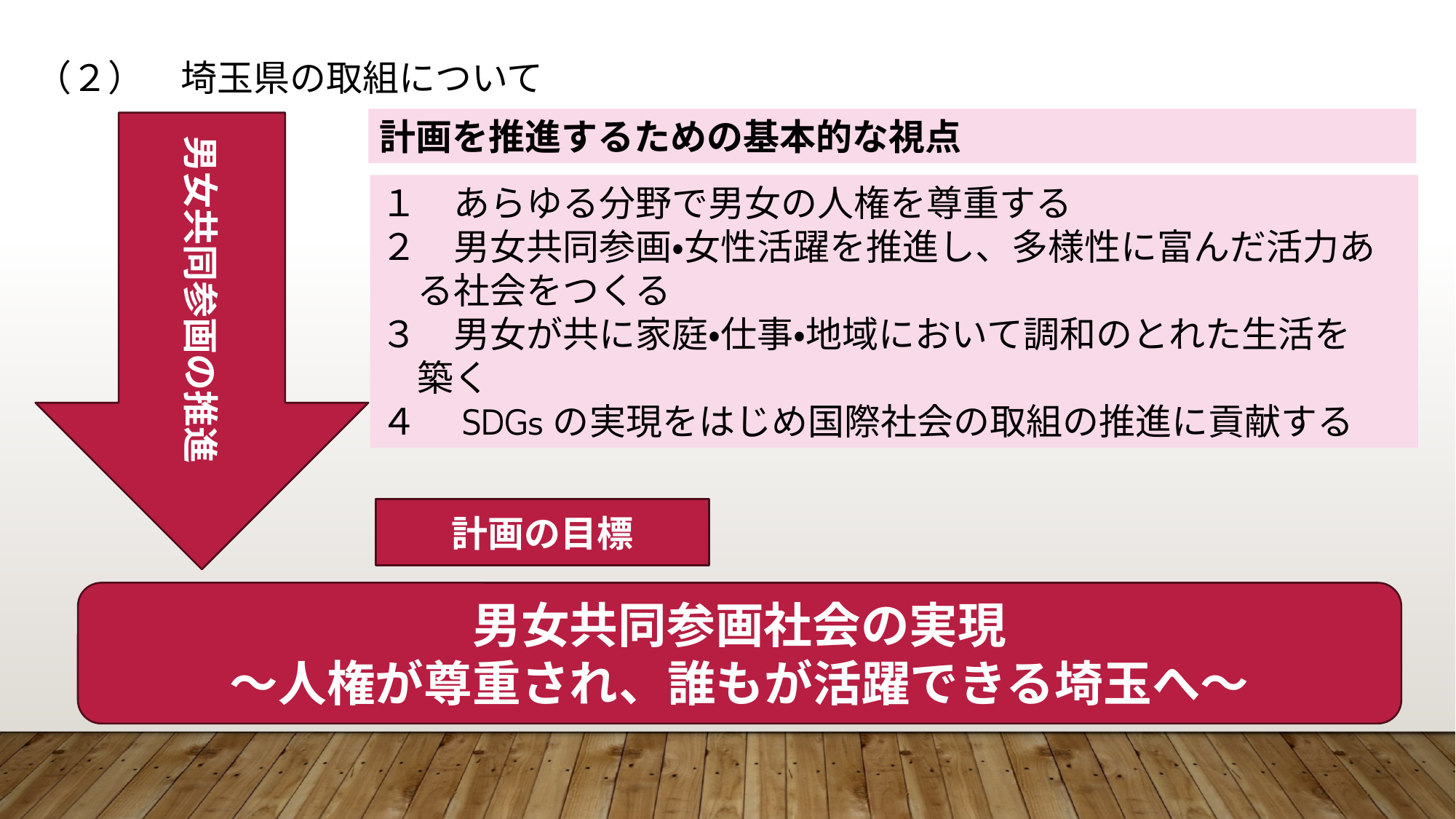

（２）　埼玉県の取組について
計画を推進するための基本的な視点
男女共同参画の推進
１　あらゆる分野で男女の人権を尊重する
２　男女共同参画・女性活躍を推進し、多様性に富んだ活力あ
　る社会をつくる
３　男女が共に家庭・仕事・地域において調和のとれた生活を
　築く
４　SDGsの実現をはじめ国際社会の取組の推進に貢献する
計画の目標
男女共同参画社会の実現
～人権が尊重され、誰もが活躍できる埼玉へ～